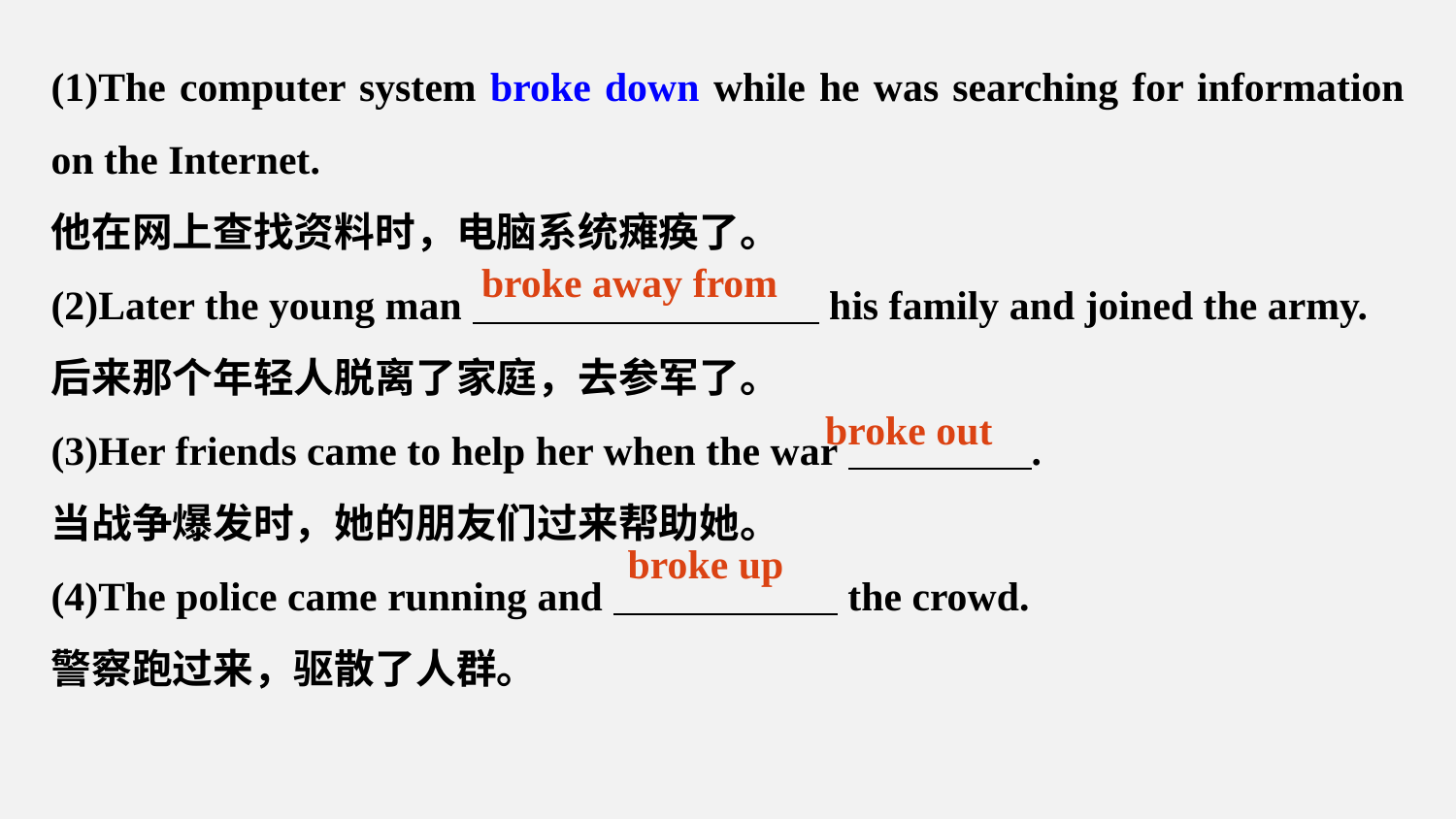

(1)The computer system broke down while he was searching for information on the Internet.
他在网上查找资料时，电脑系统瘫痪了。
(2)Later the young man                                    his family and joined the army.
后来那个年轻人脱离了家庭，去参军了。
(3)Her friends came to help her when the war                   .
当战争爆发时，她的朋友们过来帮助她。
(4)The police came running and                        the crowd.
警察跑过来，驱散了人群。
broke away from
broke out
broke up